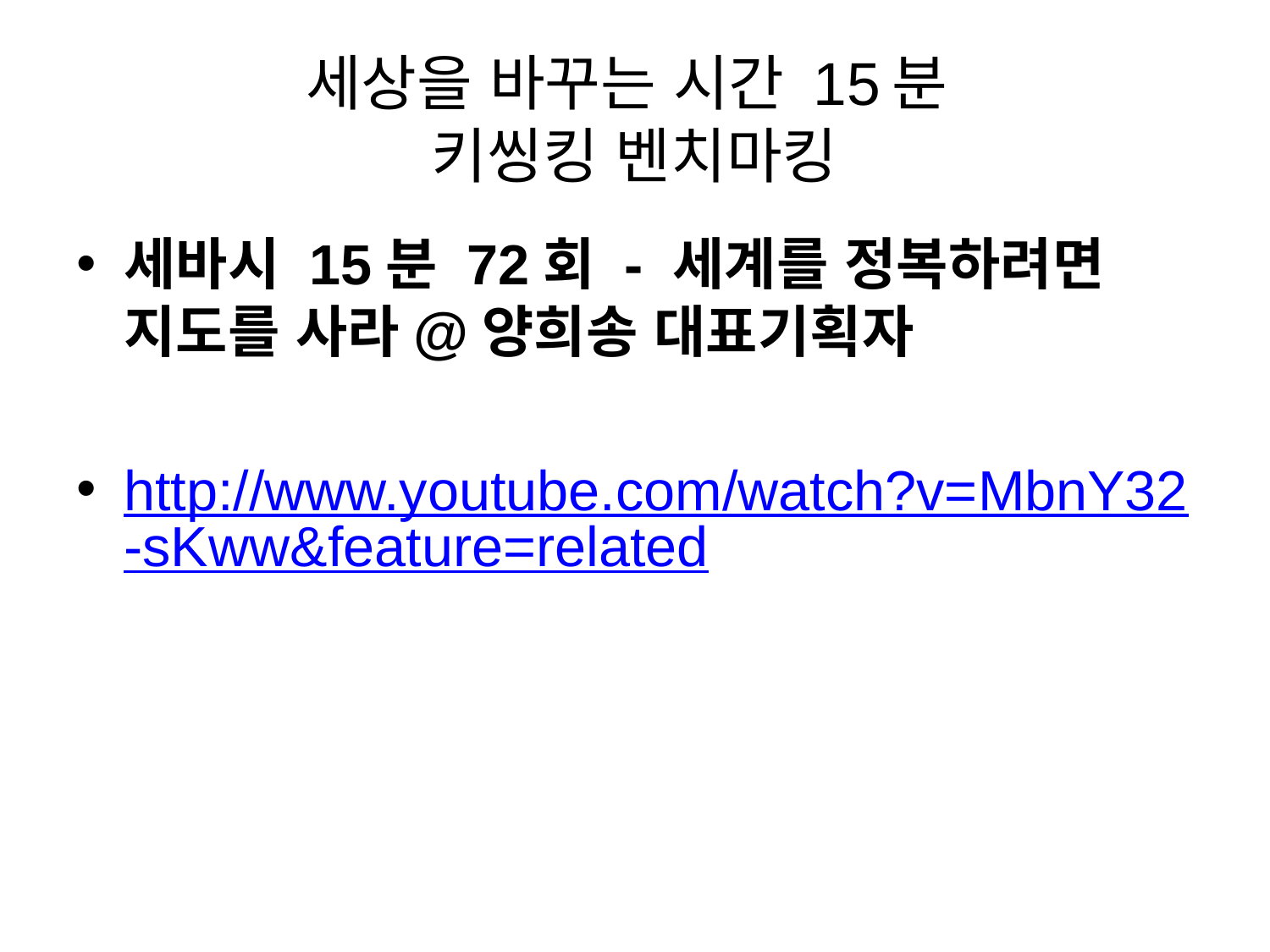

# 세상을 바꾸는 시간 15분 키씽킹 벤치마킹
세바시 15분 72회 - 세계를 정복하려면 지도를 사라@양희송 대표기획자

http://www.youtube.com/watch?v=MbnY32-sKww&feature=related